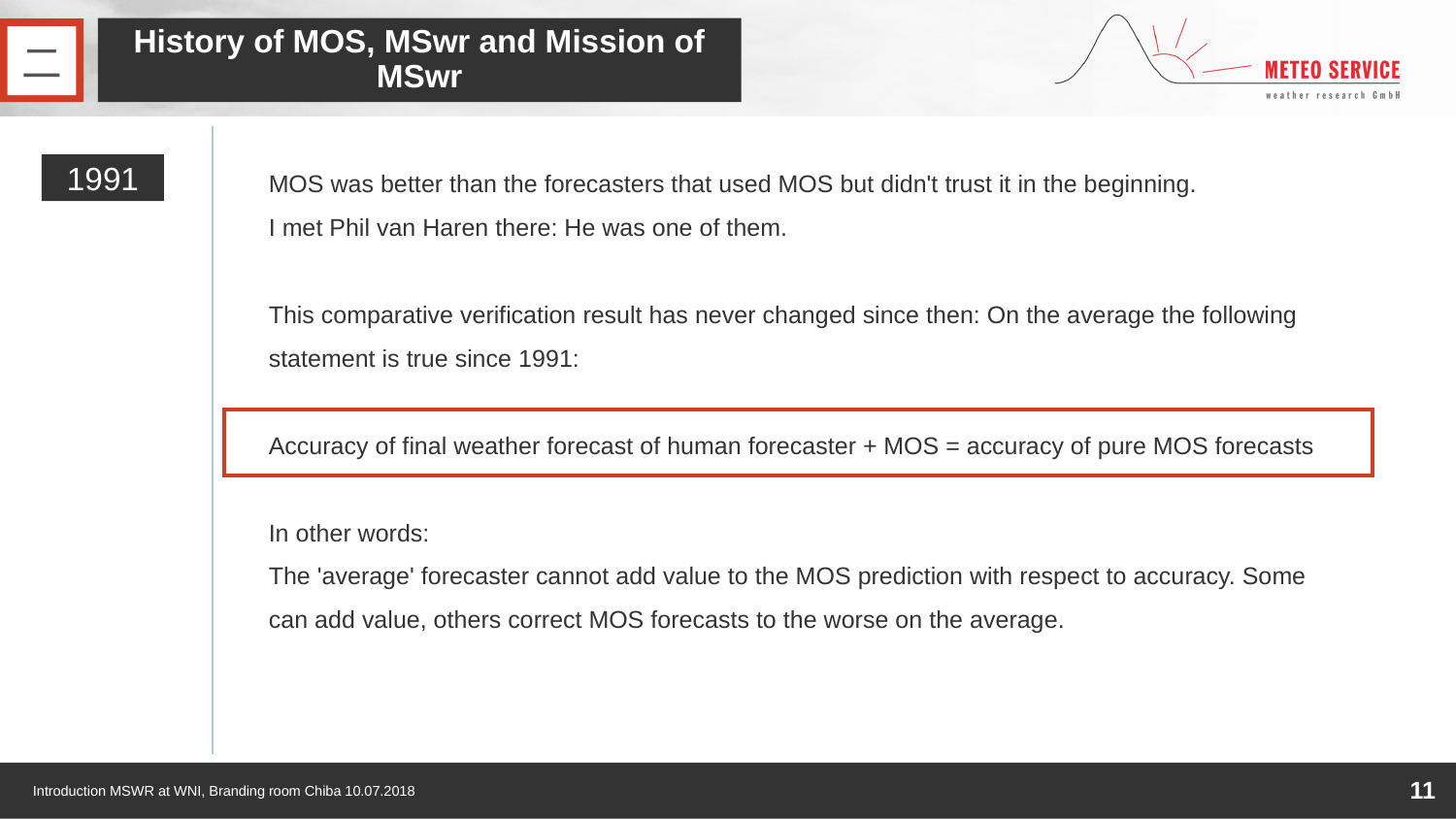

# History of MOS, MSwr and Mission of MSwr
二
1991
MOS was better than the forecasters that used MOS but didn't trust it in the beginning.
I met Phil van Haren there: He was one of them.

This comparative verification result has never changed since then: On the average the following statement is true since 1991:

Accuracy of final weather forecast of human forecaster + MOS = accuracy of pure MOS forecasts

In other words:
The 'average' forecaster cannot add value to the MOS prediction with respect to accuracy. Some can add value, others correct MOS forecasts to the worse on the average.